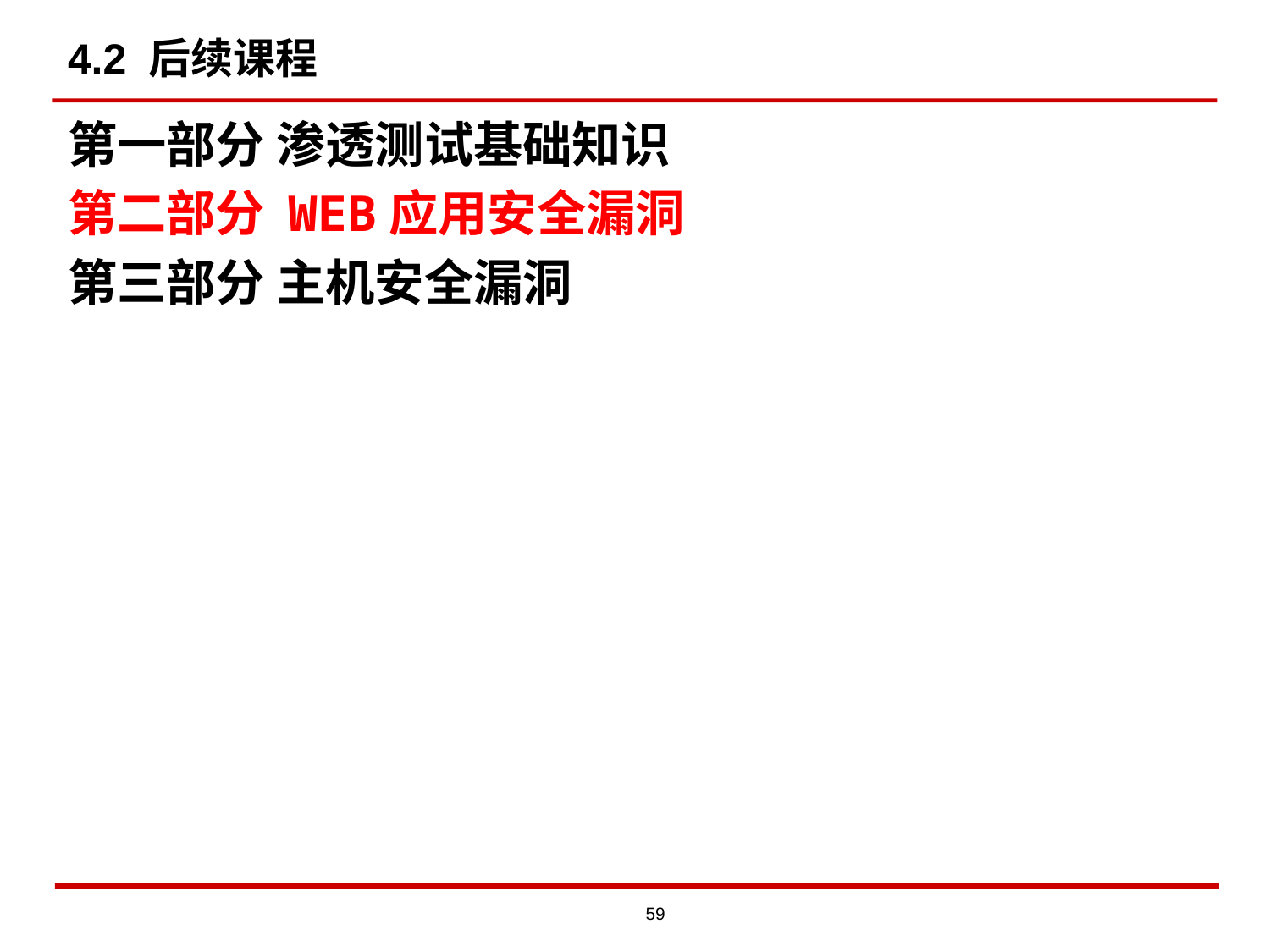

# 4.2 后续课程
第一部分 渗透测试基础知识
第二部分 WEB应用安全漏洞
第三部分 主机安全漏洞